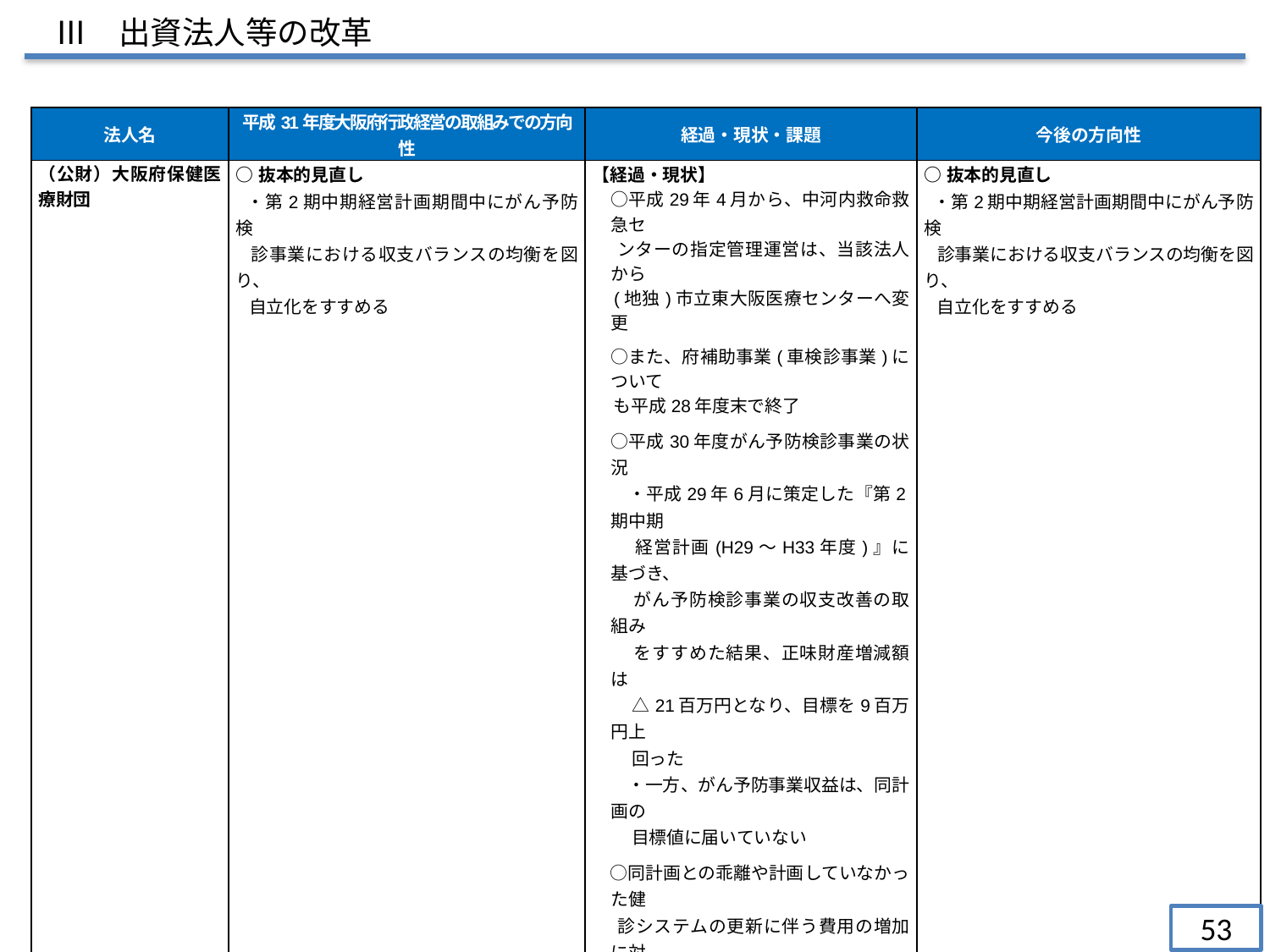

Ⅲ　出資法人等の改革
| 法人名 | 平成31年度大阪府行政経営の取組みでの方向性 | 経過・現状・課題 | 今後の方向性 |
| --- | --- | --- | --- |
| （公財）大阪府保健医療財団 | ○抜本的見直し ・第2期中期経営計画期間中にがん予防検 診事業における収支バランスの均衡を図り、 自立化をすすめる | 【経過・現状】 　○平成29年4月から、中河内救命救急セ ンターの指定管理運営は、当該法人から (地独)市立東大阪医療センターへ変更 　○また、府補助事業(車検診事業)について も平成28年度末で終了 　○平成30年度がん予防検診事業の状況 　　・平成29年6月に策定した『第2期中期　 　　 経営計画(H29～H33年度)』に基づき、 　　 がん予防検診事業の収支改善の取組み 　 　をすすめた結果、正味財産増減額は 　　 △21百万円となり、目標を9百万円上 　　 回った 　　・一方、がん予防事業収益は、同計画の 　　 目標値に届いていない 　○同計画との乖離や計画していなかった健 診システムの更新に伴う費用の増加に対 応するため、令和元年6月に第2期中期 経営計画の中間見直しを実施　 　　 【課　題】 　○第2期中期経営計画の進捗状況を把握 し、今後、計画との乖離が見られる場合は 速やかに改善に取り組むことが必要 | ○抜本的見直し ・第2期中期経営計画期間中にがん予防検 診事業における収支バランスの均衡を図り、 自立化をすすめる |
53